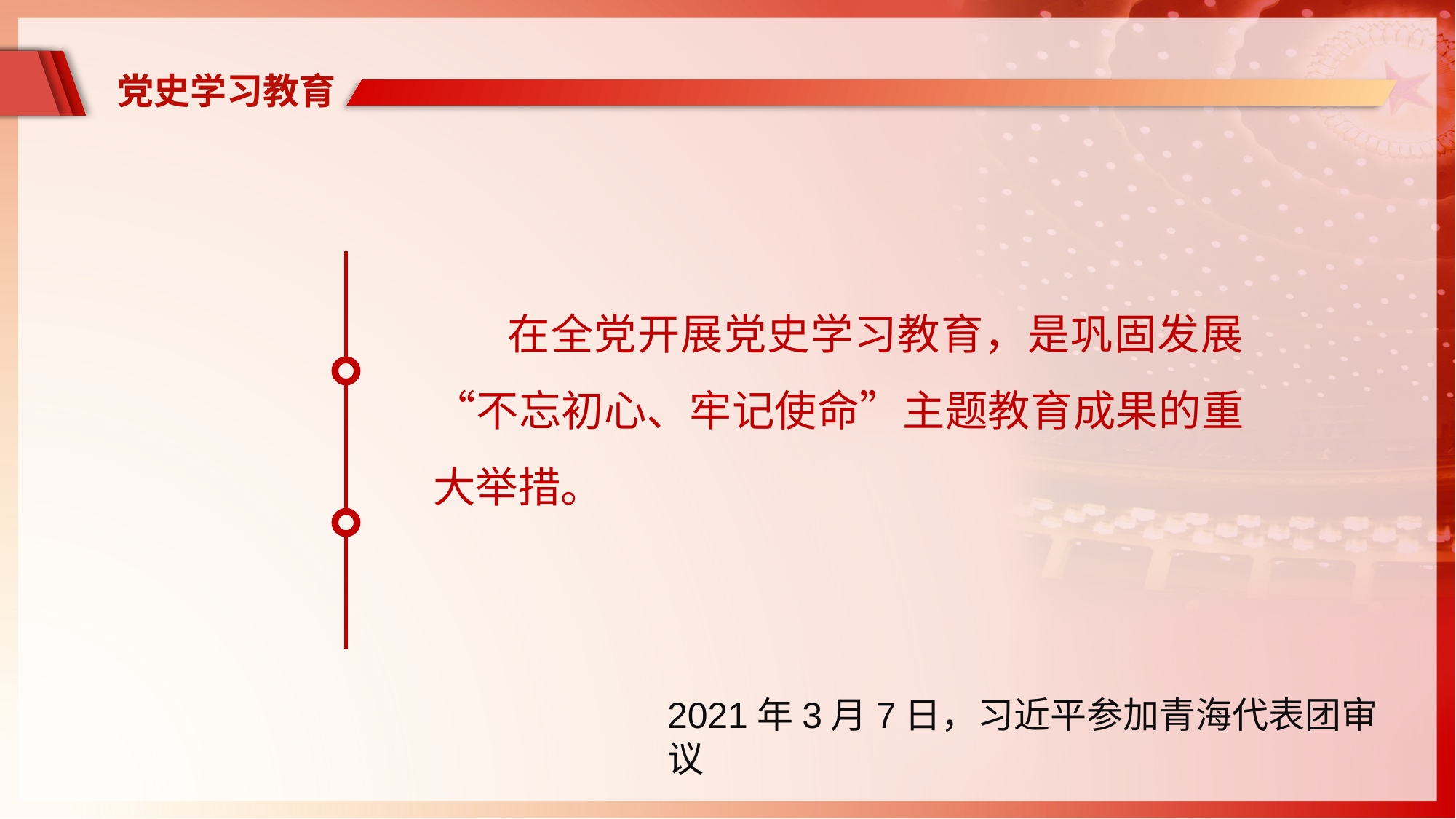

党史学习教育

      在全党开展党史学习教育，是巩固发展“不忘初心、牢记使命”主题教育成果的重大举措。

2021年3月7日，习近平参加青海代表团审议